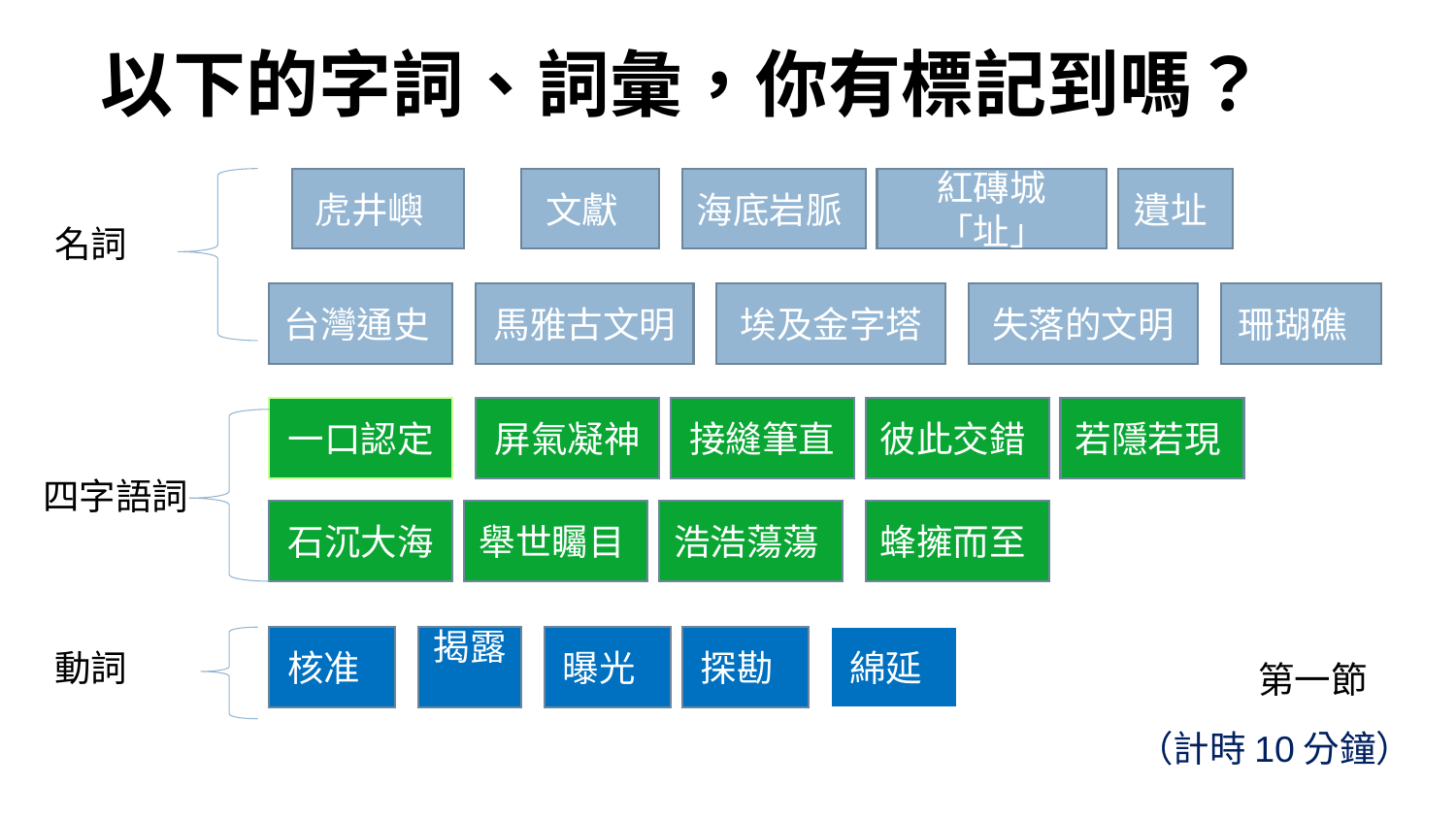

以下的字詞、詞彙，你有標記到嗎？

虎井嶼
文獻
海底岩脈
紅磚城「址」
遺址
名詞
台灣通史
馬雅古文明
埃及金字塔
失落的文明
珊瑚礁
一口認定
屏氣凝神
接縫筆直
彼此交錯
若隱若現

四字語詞
石沉大海
舉世矚目
浩浩蕩蕩
蜂擁而至

核准
揭露
曝光
探勘
綿延
動詞
第一節
（計時10分鐘）